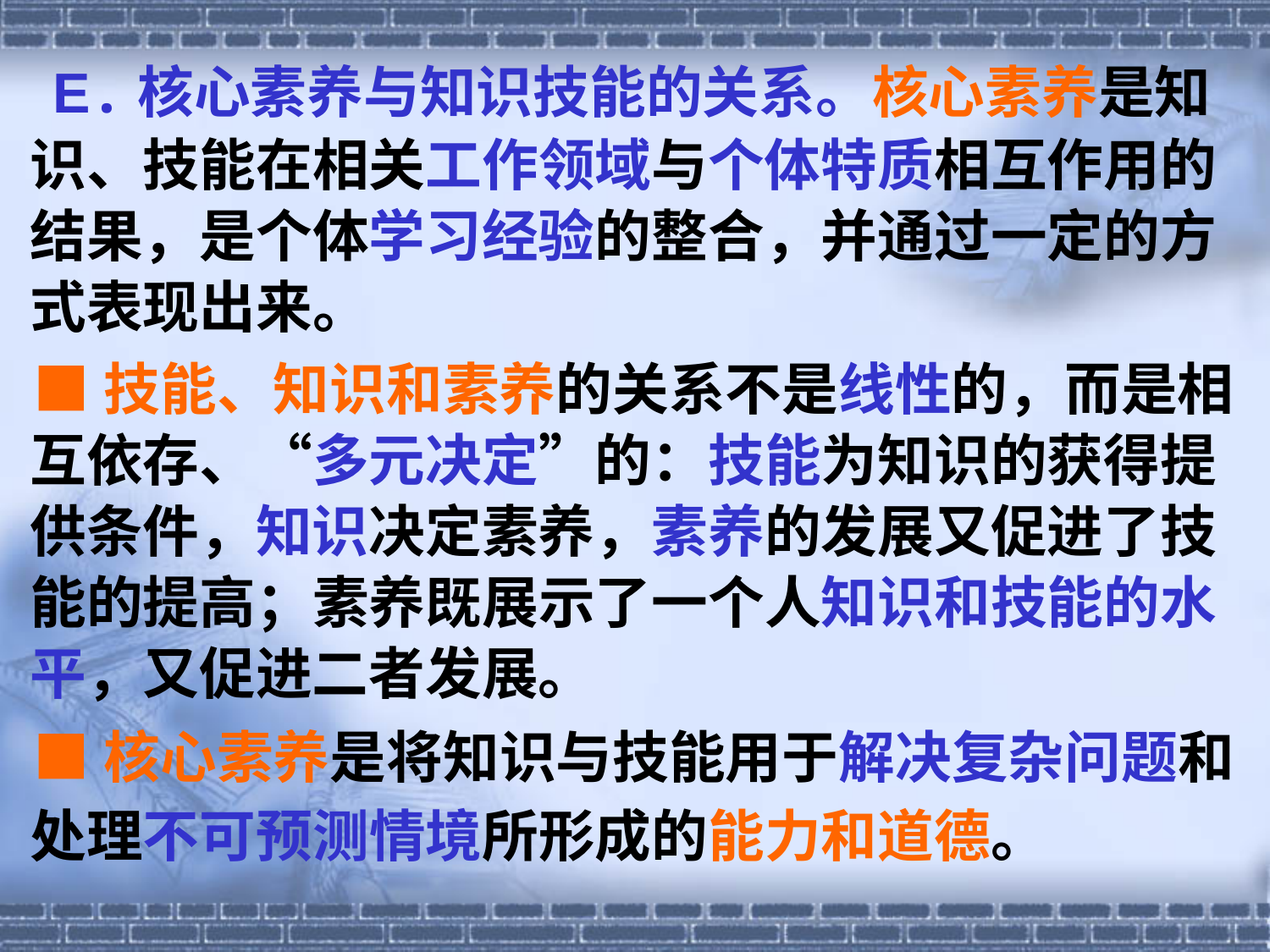

E.核心素养与知识技能的关系。核心素养是知识、技能在相关工作领域与个体特质相互作用的结果，是个体学习经验的整合，并通过一定的方式表现出来。
    ■技能、知识和素养的关系不是线性的，而是相互依存、“多元决定”的：技能为知识的获得提供条件，知识决定素养，素养的发展又促进了技能的提高；素养既展示了一个人知识和技能的水平，又促进二者发展。
    ■核心素养是将知识与技能用于解决复杂问题和处理不可预测情境所形成的能力和道德。